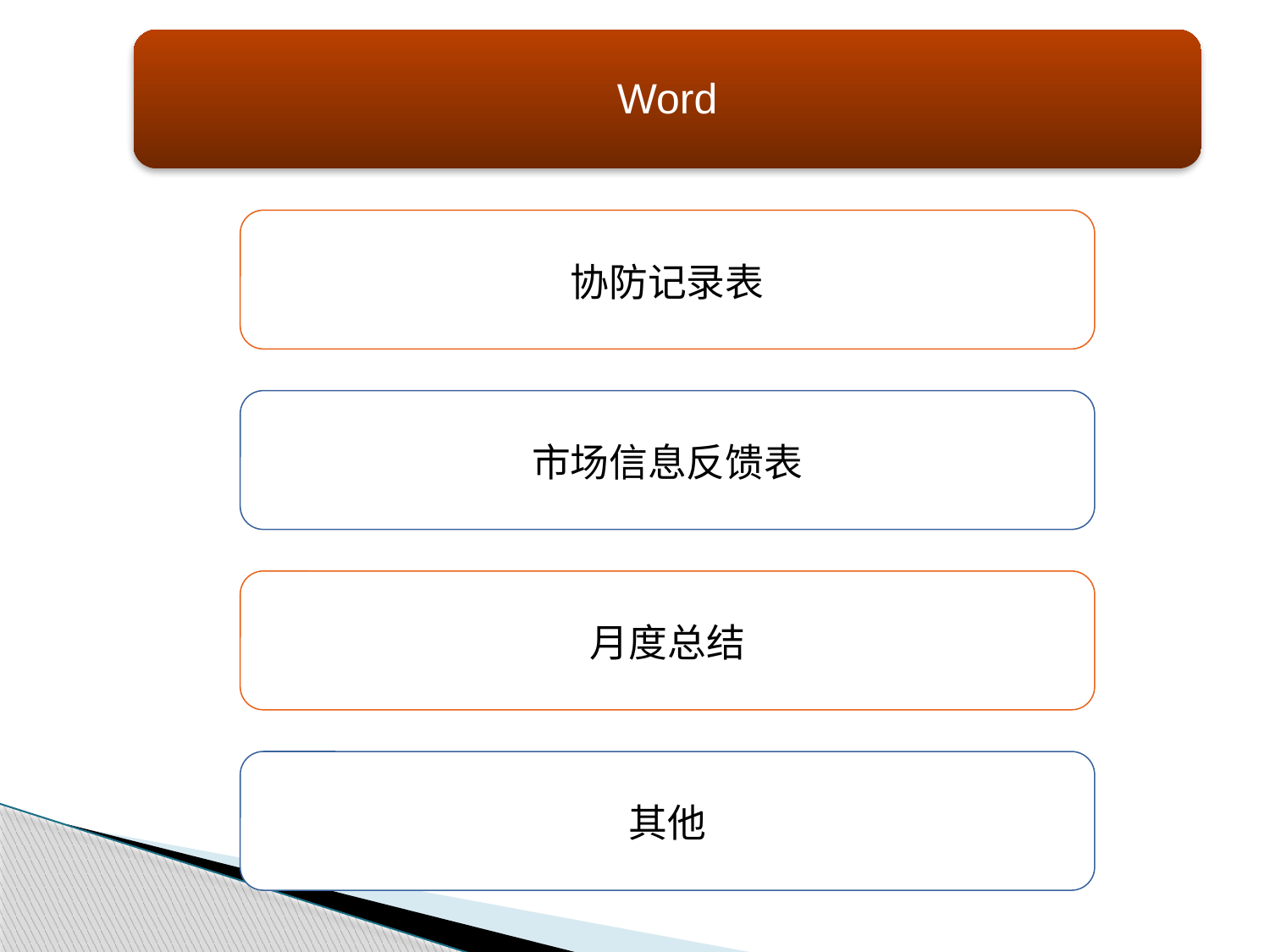

Word
协防记录表
市场信息反馈表
月度总结
其他
其他
其他